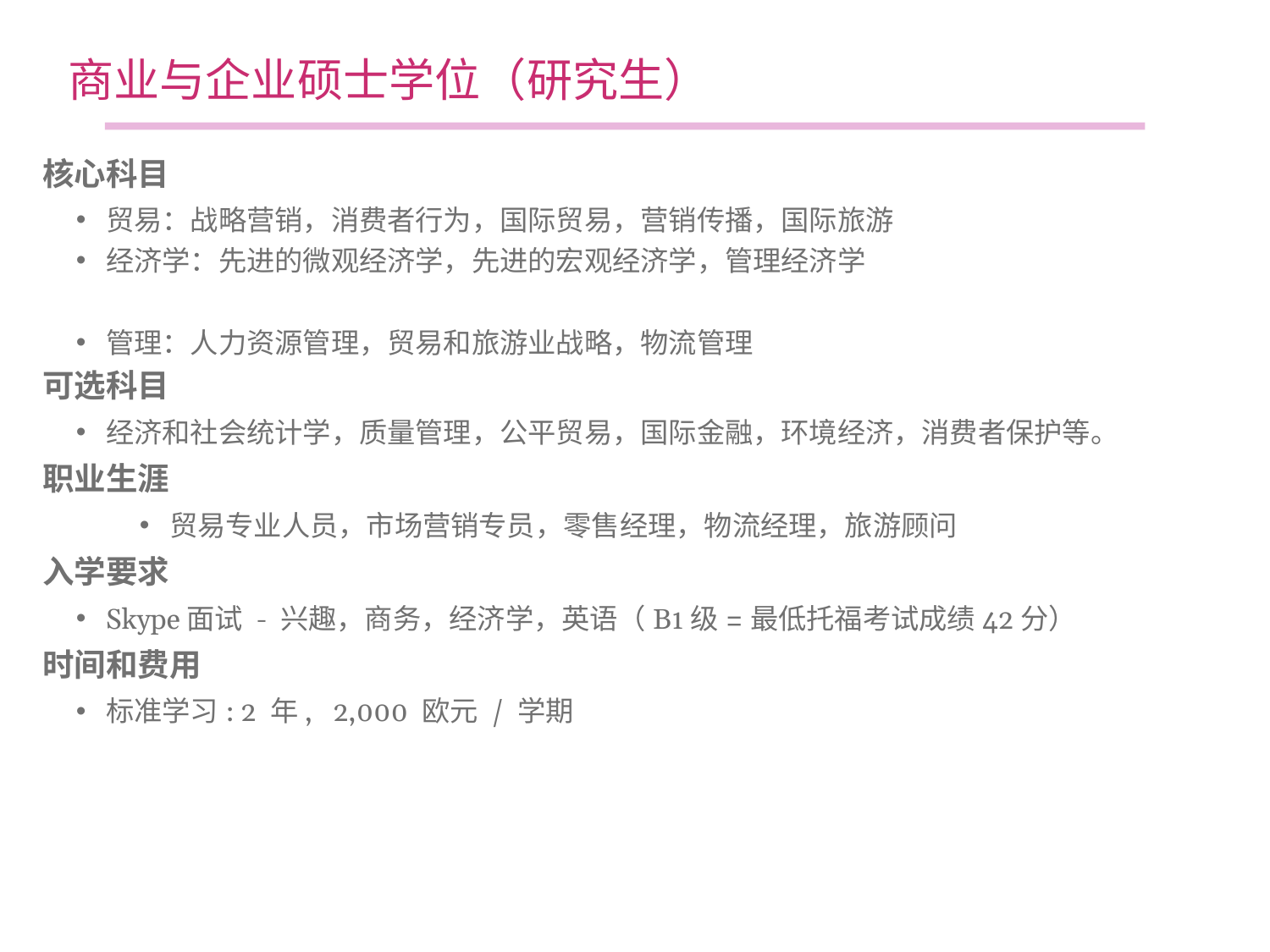

商业与企业硕士学位（研究生）
核心科目
贸易：战略营销，消费者行为，国际贸易，营销传播，国际旅游
经济学：先进的微观经济学，先进的宏观经济学，管理经济学

管理：人力资源管理，贸易和旅游业战略，物流管理
可选科目
经济和社会统计学，质量管理，公平贸易，国际金融，环境经济，消费者保护等。
职业生涯
贸易专业人员，市场营销专员，零售经理，物流经理，旅游顾问
入学要求
Skype面试 - 兴趣，商务，经济学，英语（B1级=最低托福考试成绩42分）
时间和费用
标准学习: 2 年,   2,000 欧元 / 学期